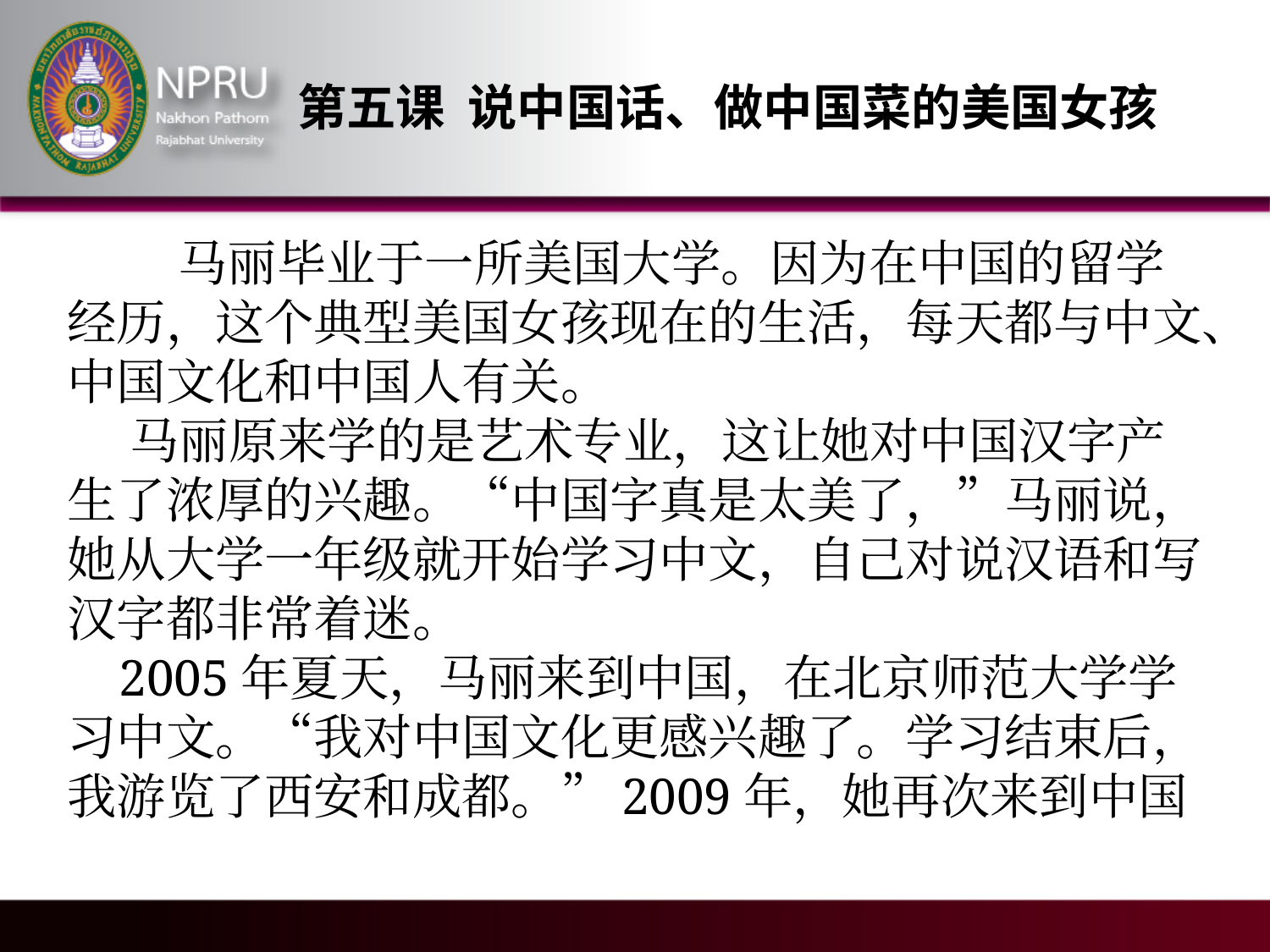

# 第五课  说中国话、做中国菜的美国女孩
         马丽毕业于一所美国大学。因为在中国的留学经历，这个典型美国女孩现在的生活，每天都与中文、中国文化和中国人有关。
    马丽原来学的是艺术专业，这让她对中国汉字产生了浓厚的兴趣。“中国字真是太美了，”马丽说，她从大学一年级就开始学习中文，自己对说汉语和写汉字都非常着迷。
    2005年夏天，马丽来到中国，在北京师范大学学习中文。“我对中国文化更感兴趣了。学习结束后，我游览了西安和成都。”2009年，她再次来到中国